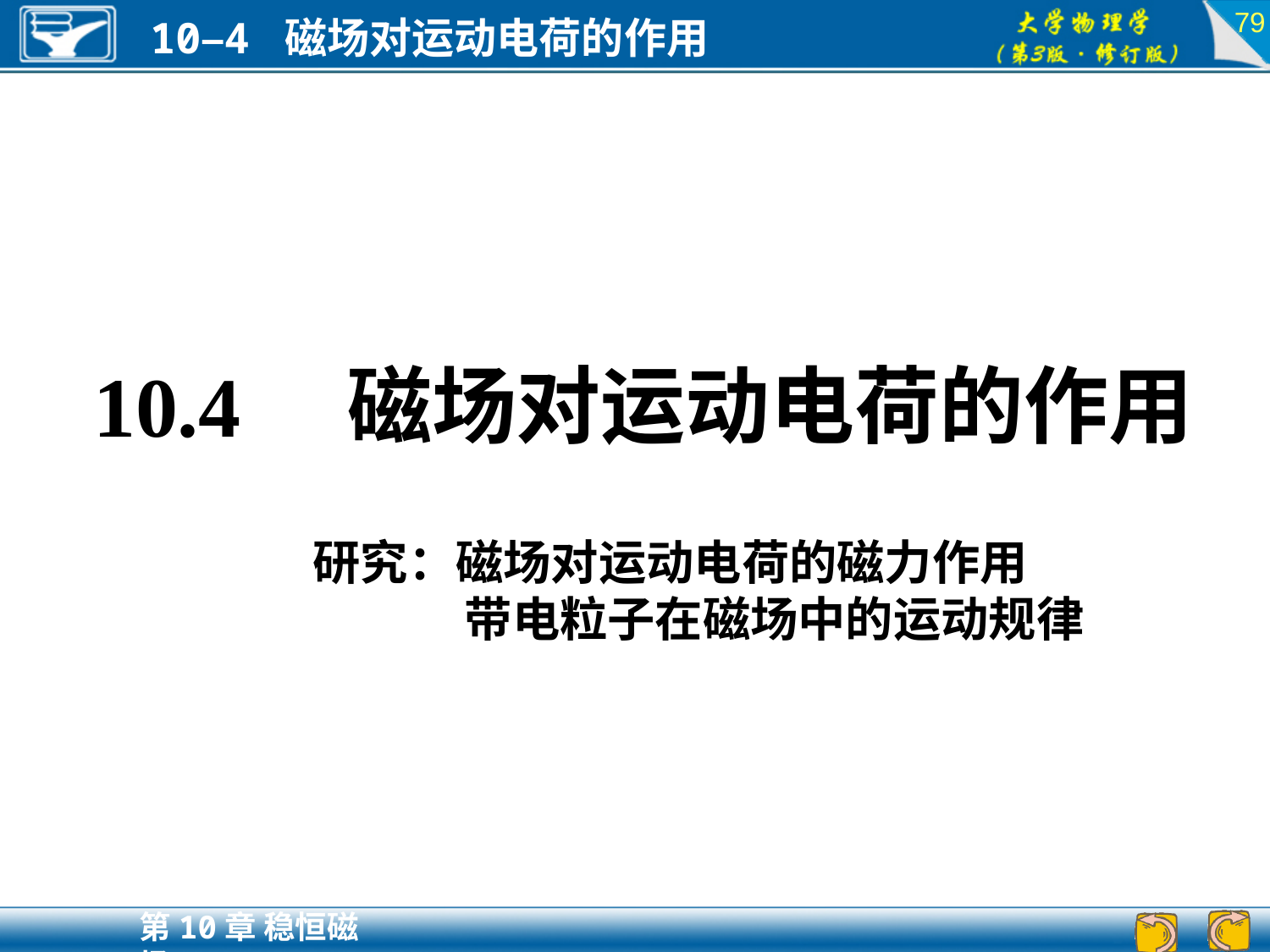

79
10.4	磁场对运动电荷的作用
研究：磁场对运动电荷的磁力作用
             带电粒子在磁场中的运动规律